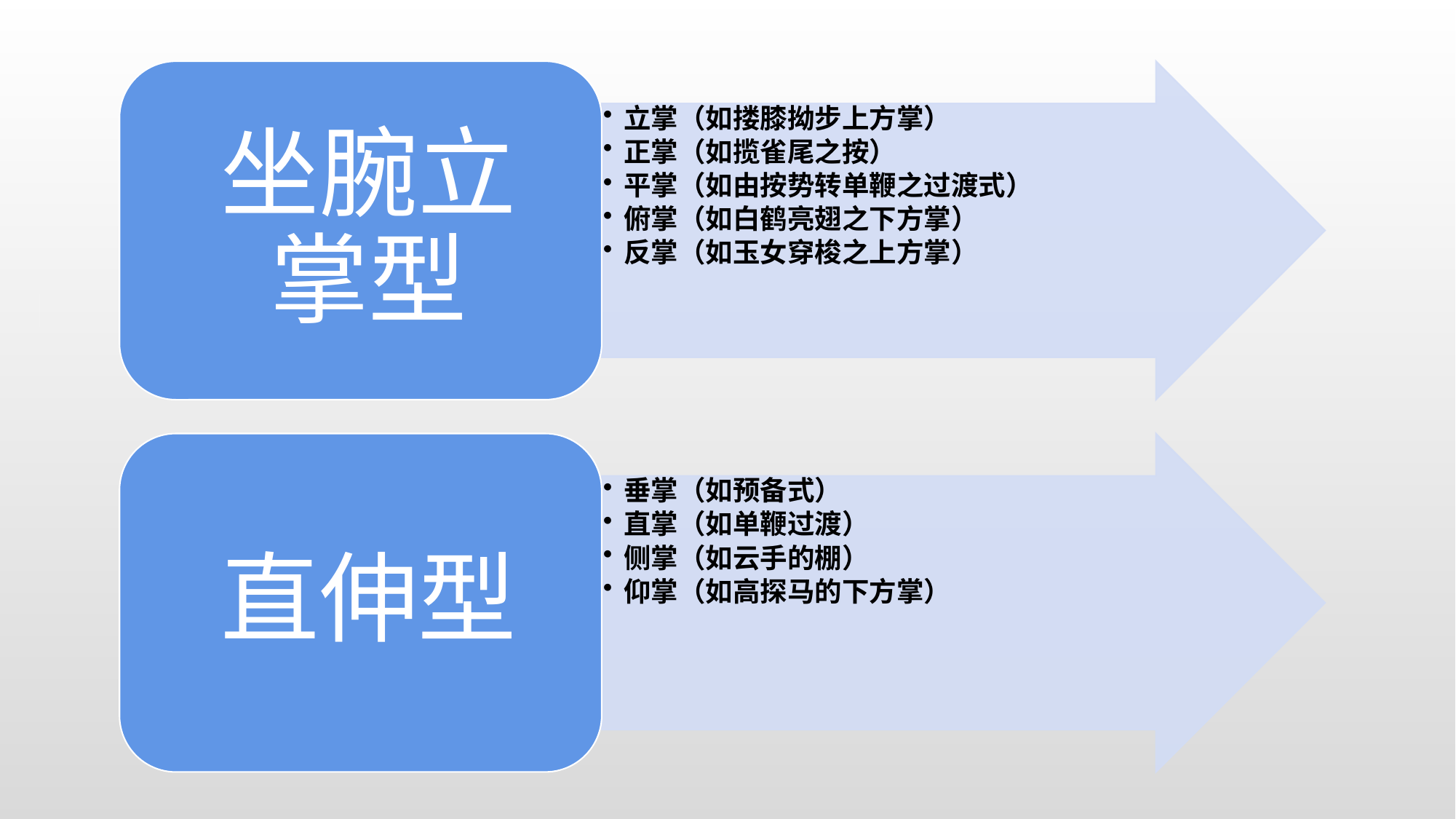

立掌（如搂膝拗步上方掌）
正掌（如揽雀尾之按）
平掌（如由按势转单鞭之过渡式）
俯掌（如白鹤亮翅之下方掌）
反掌（如玉女穿梭之上方掌）
坐腕立掌型
垂掌（如预备式）
直掌（如单鞭过渡）
侧掌（如云手的棚）
仰掌（如高探马的下方掌）
直伸型